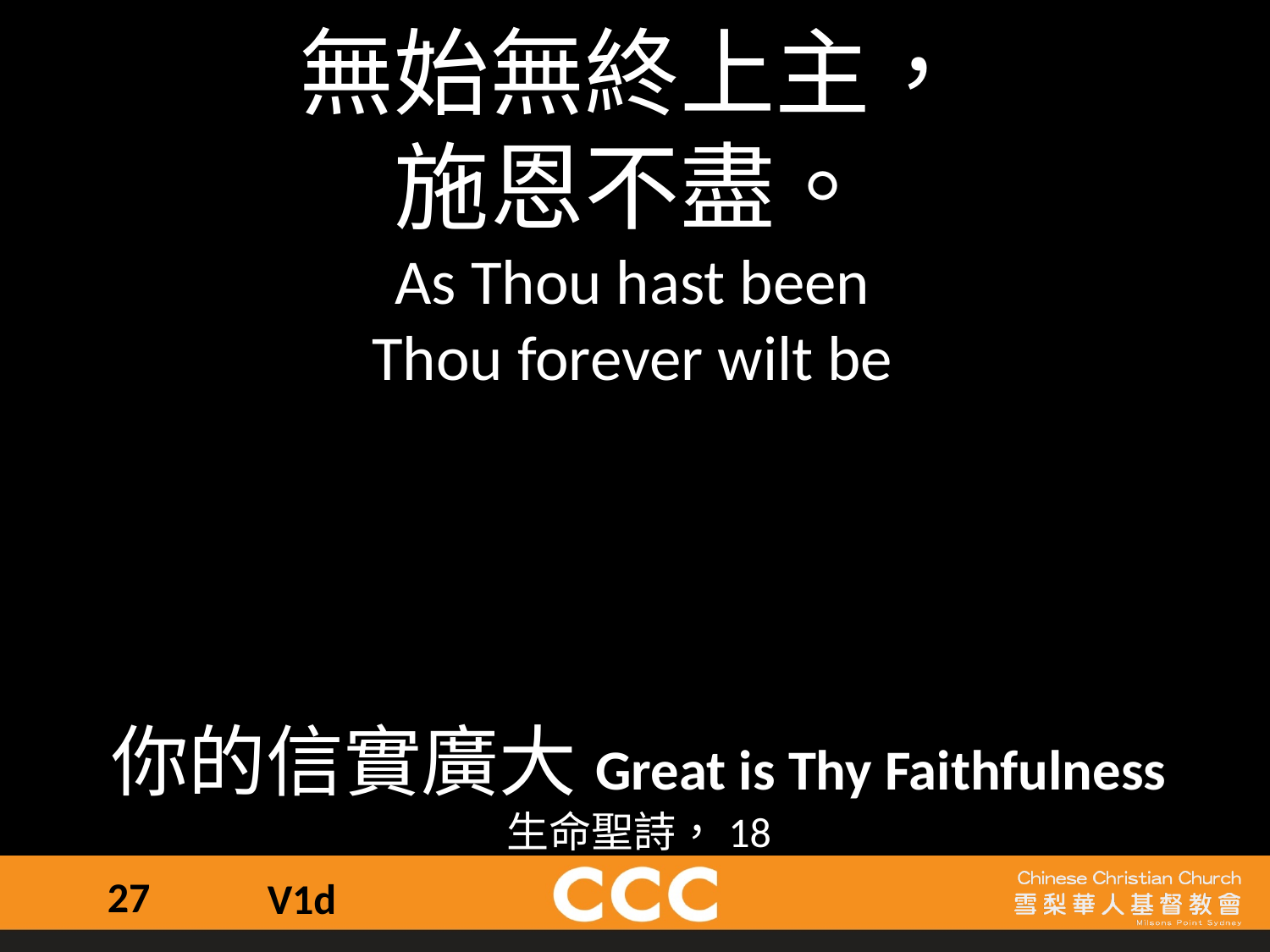

無始無終上主，
施恩不盡。
As Thou hast been
Thou forever wilt be
你的信實廣大Great is Thy Faithfulness
生命聖詩，18

27
V1d